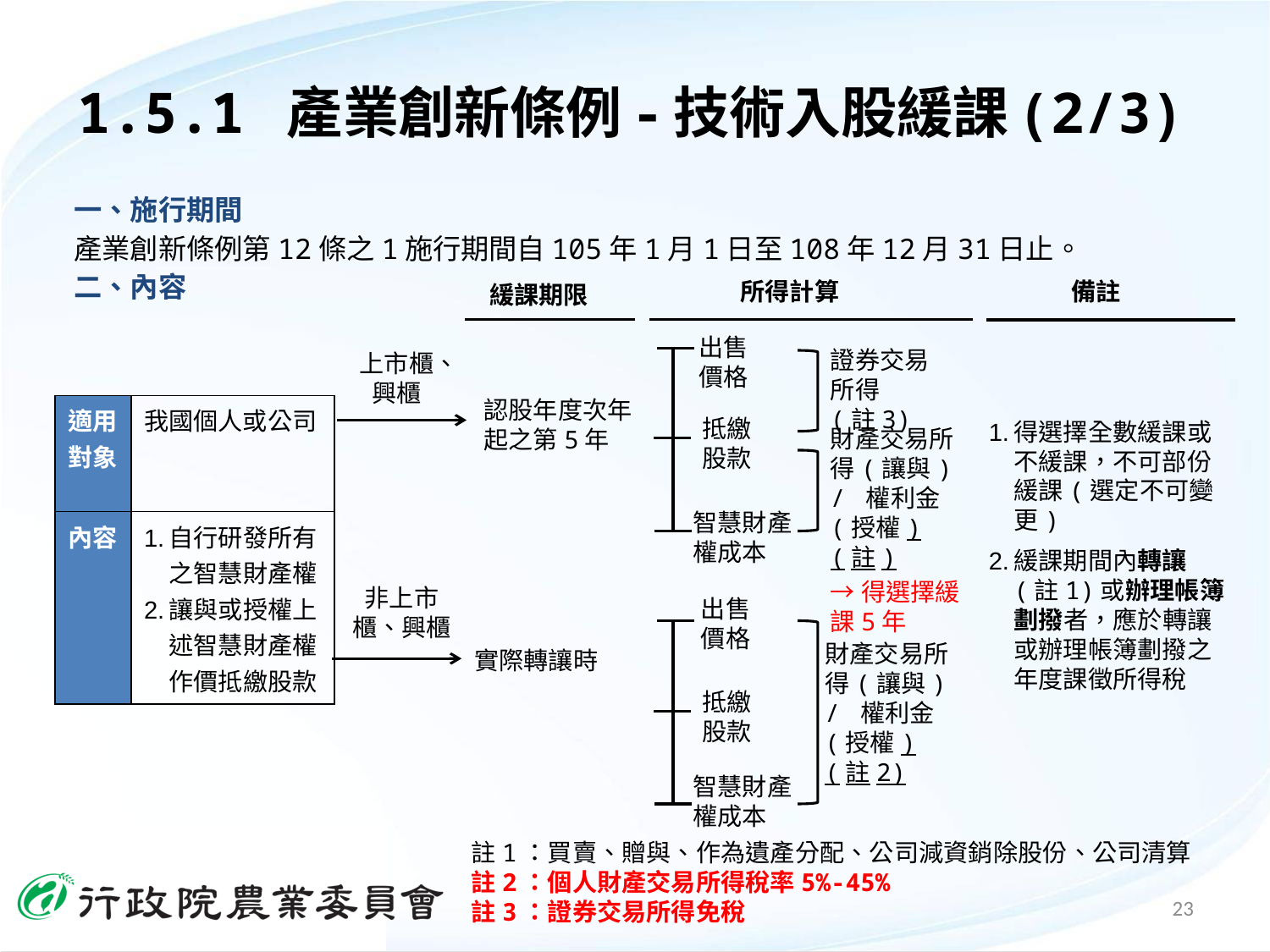

1.5.1 產業創新條例-技術入股緩課(2/3)
一、施行期間
產業創新條例第12條之1施行期間自105年1月1日至108年12月31日止。
二、內容

備註
緩課期限
認股年度次年起之第5年
實際轉讓時
出售
價格
抵繳
股款
智慧財產
權成本

證券交易所得(註3)

財產交易所得(讓與) / 權利金(授權)(註)
→得選擇緩課5年
得選擇全數緩課或不緩課，不可部份緩課(選定不可變更)
緩課期間內轉讓(註1)或辦理帳簿劃撥者，應於轉讓或辦理帳簿劃撥之年度課徵所得稅
上市櫃、興櫃
非上市
櫃、興櫃
出售
價格
抵繳
股款
智慧財產
權成本

財產交易所得(讓與) / 權利金(授權)(註2)
所得計算
| 適用 對象 | 我國個人或公司 |
| --- | --- |
| 內容 | 自行研發所有之智慧財產權 讓與或授權上述智慧財產權作價抵繳股款 |
註1：買賣、贈與、作為遺產分配、公司減資銷除股份、公司清算
註2：個人財產交易所得稅率5%-45%
註3：證券交易所得免稅
23